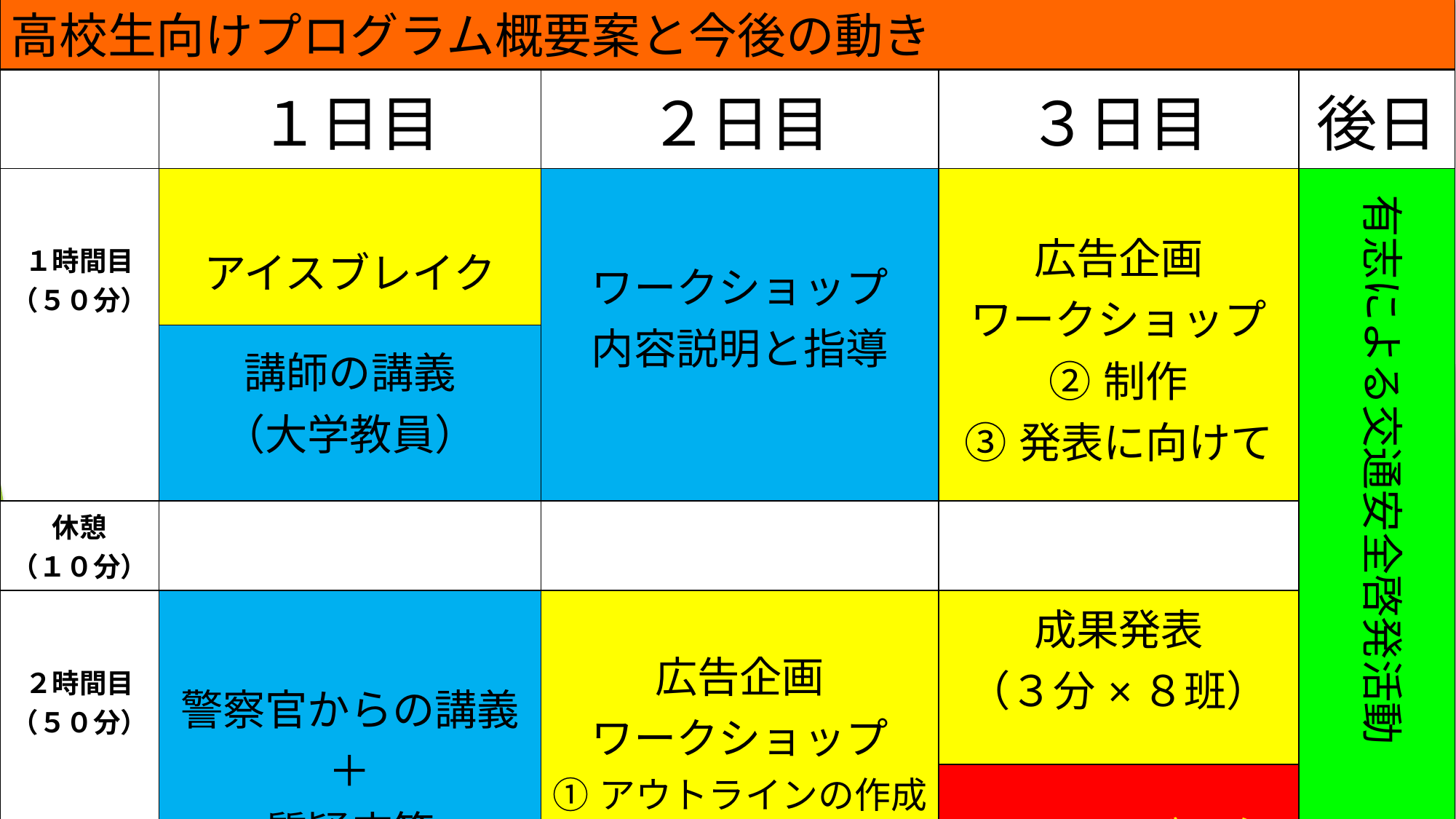

高校生向けプログラム概要案と今後の動き
|  | １日目 | ２日目 | ３日目 | 後日 |
| --- | --- | --- | --- | --- |
| １時間目 （５０分） | アイスブレイク | ワークショップ 内容説明と指導 | 広告企画 ワークショップ ②制作 ③発表に向けて |  |
|  | 講師の講義 （大学教員） |  |  |  |
| 休憩 （１０分） |  |  |  |  |
| ２時間目 （５０分） | 警察官からの講義 ＋ 質疑応答 | 広告企画 ワークショップ ①アウトラインの作成 | 成果発表 （３分×８班） |  |
|  |  |  | フィードバック |  |
有志による交通安全啓発活動